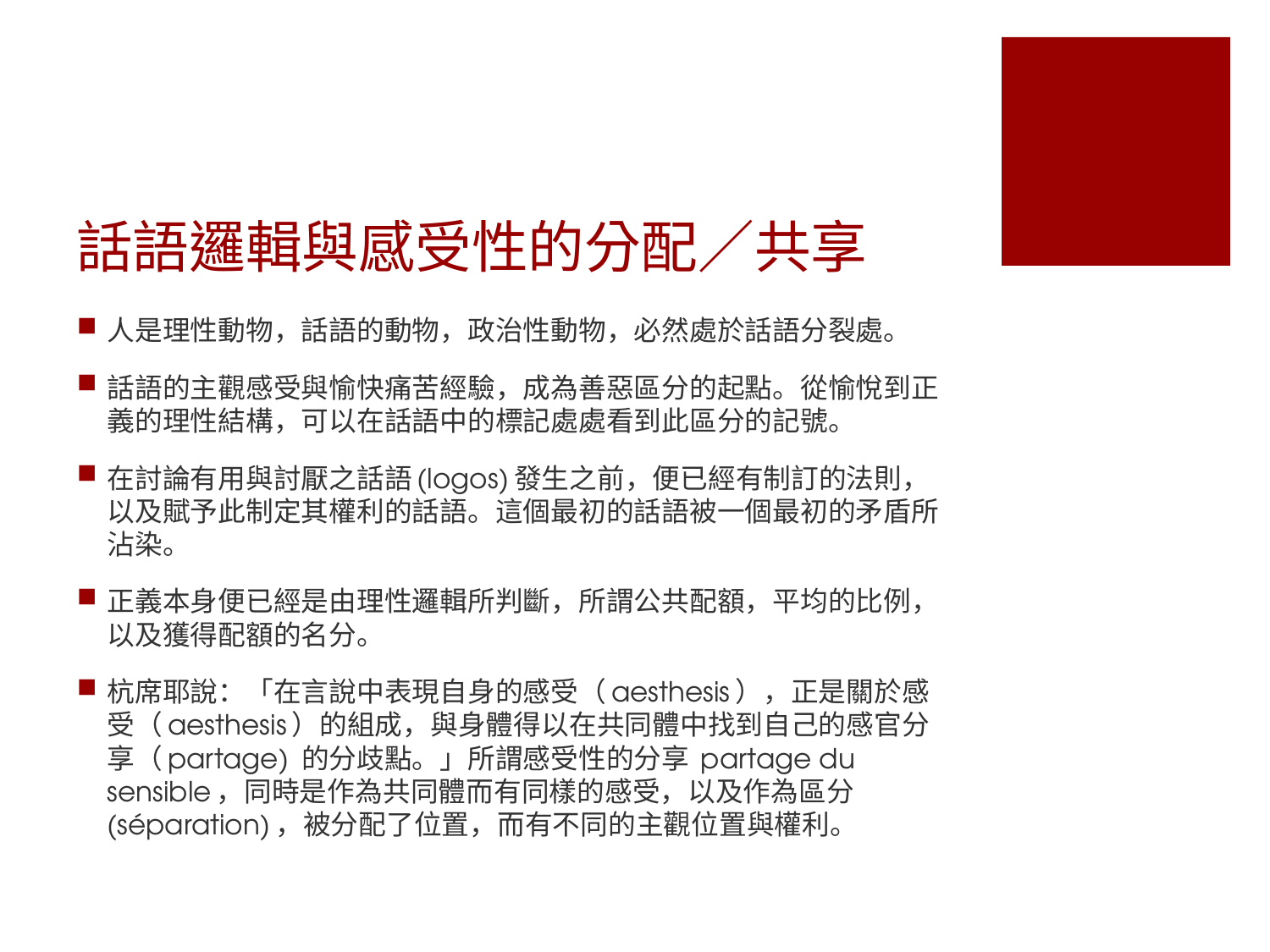

# 話語邏輯與感受性的分配／共享
人是理性動物，話語的動物，政治性動物，必然處於話語分裂處。
話語的主觀感受與愉快痛苦經驗，成為善惡區分的起點。從愉悅到正義的理性結構，可以在話語中的標記處處看到此區分的記號。
在討論有用與討厭之話語(logos)發生之前，便已經有制訂的法則，以及賦予此制定其權利的話語。這個最初的話語被一個最初的矛盾所沾染。
正義本身便已經是由理性邏輯所判斷，所謂公共配額，平均的比例，以及獲得配額的名分。
杭席耶說：「在言說中表現自身的感受（aesthesis），正是關於感受（aesthesis）的組成，與身體得以在共同體中找到自己的感官分享（partage) 的分歧點。」所謂感受性的分享 partage du sensible，同時是作為共同體而有同樣的感受，以及作為區分(séparation)，被分配了位置，而有不同的主觀位置與權利。